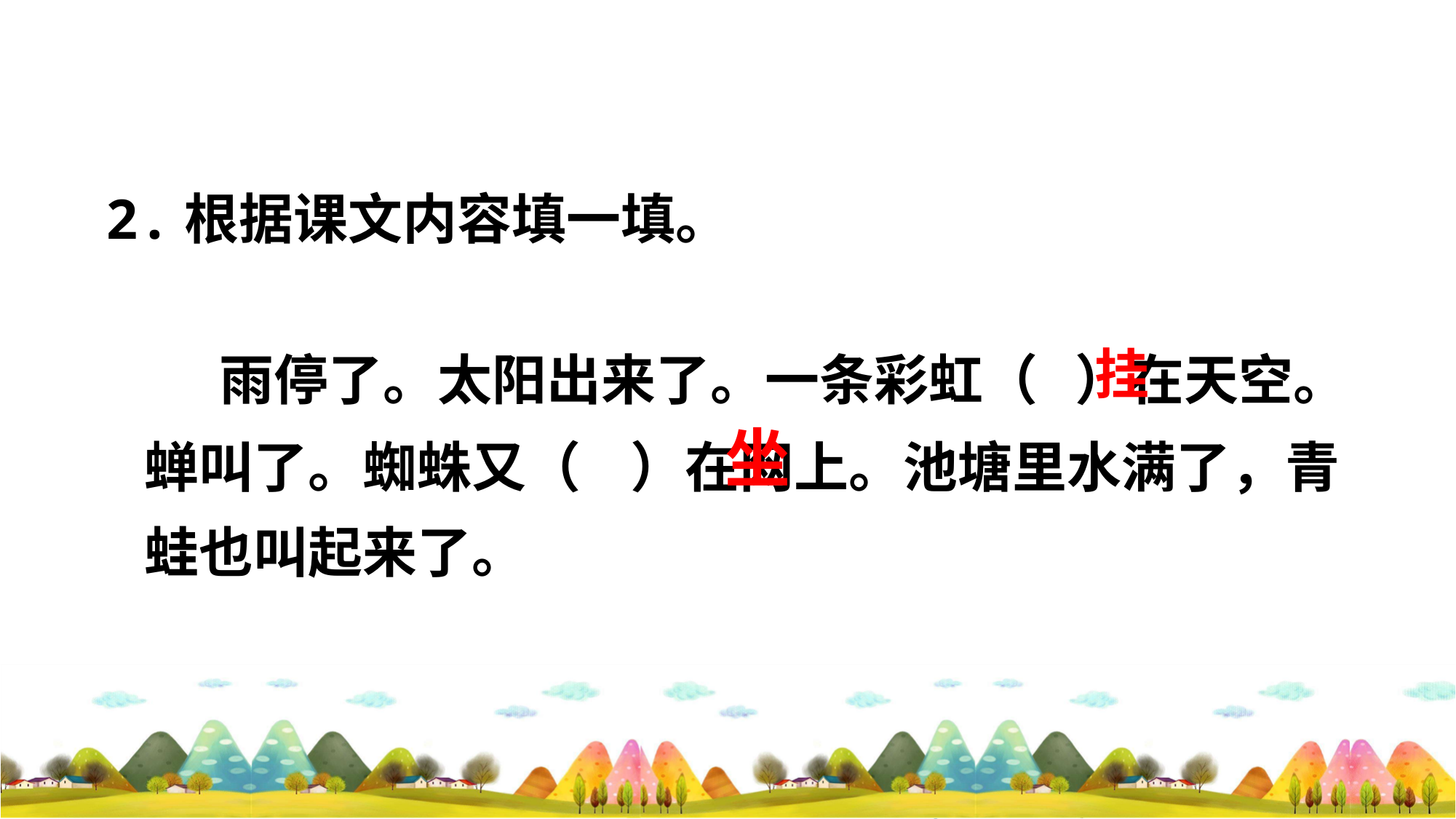

2.根据课文内容填一填。
    雨停了。太阳出来了。一条彩虹（   ）在天空。蝉叫了。蜘蛛又（    ）在网上。池塘里水满了，青蛙也叫起来了。
挂
坐